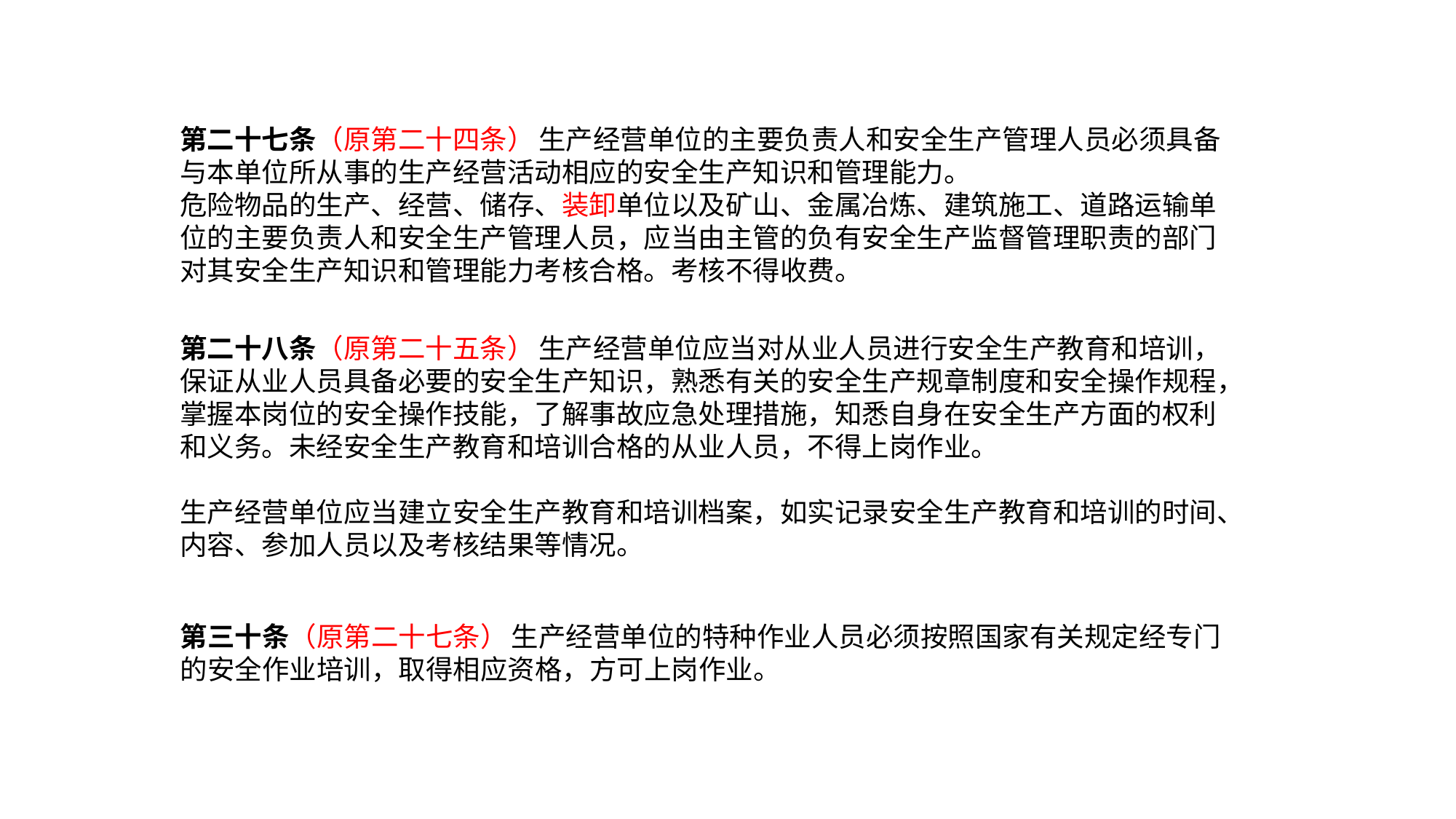

#
第二十七条（原第二十四条） 生产经营单位的主要负责人和安全生产管理人员必须具备与本单位所从事的生产经营活动相应的安全生产知识和管理能力。
危险物品的生产、经营、储存、装卸单位以及矿山、金属冶炼、建筑施工、道路运输单位的主要负责人和安全生产管理人员，应当由主管的负有安全生产监督管理职责的部门对其安全生产知识和管理能力考核合格。考核不得收费。

第二十八条（原第二十五条） 生产经营单位应当对从业人员进行安全生产教育和培训，保证从业人员具备必要的安全生产知识，熟悉有关的安全生产规章制度和安全操作规程，掌握本岗位的安全操作技能，了解事故应急处理措施，知悉自身在安全生产方面的权利和义务。未经安全生产教育和培训合格的从业人员，不得上岗作业。

生产经营单位应当建立安全生产教育和培训档案，如实记录安全生产教育和培训的时间、内容、参加人员以及考核结果等情况。
第三十条（原第二十七条） 生产经营单位的特种作业人员必须按照国家有关规定经专门的安全作业培训，取得相应资格，方可上岗作业。